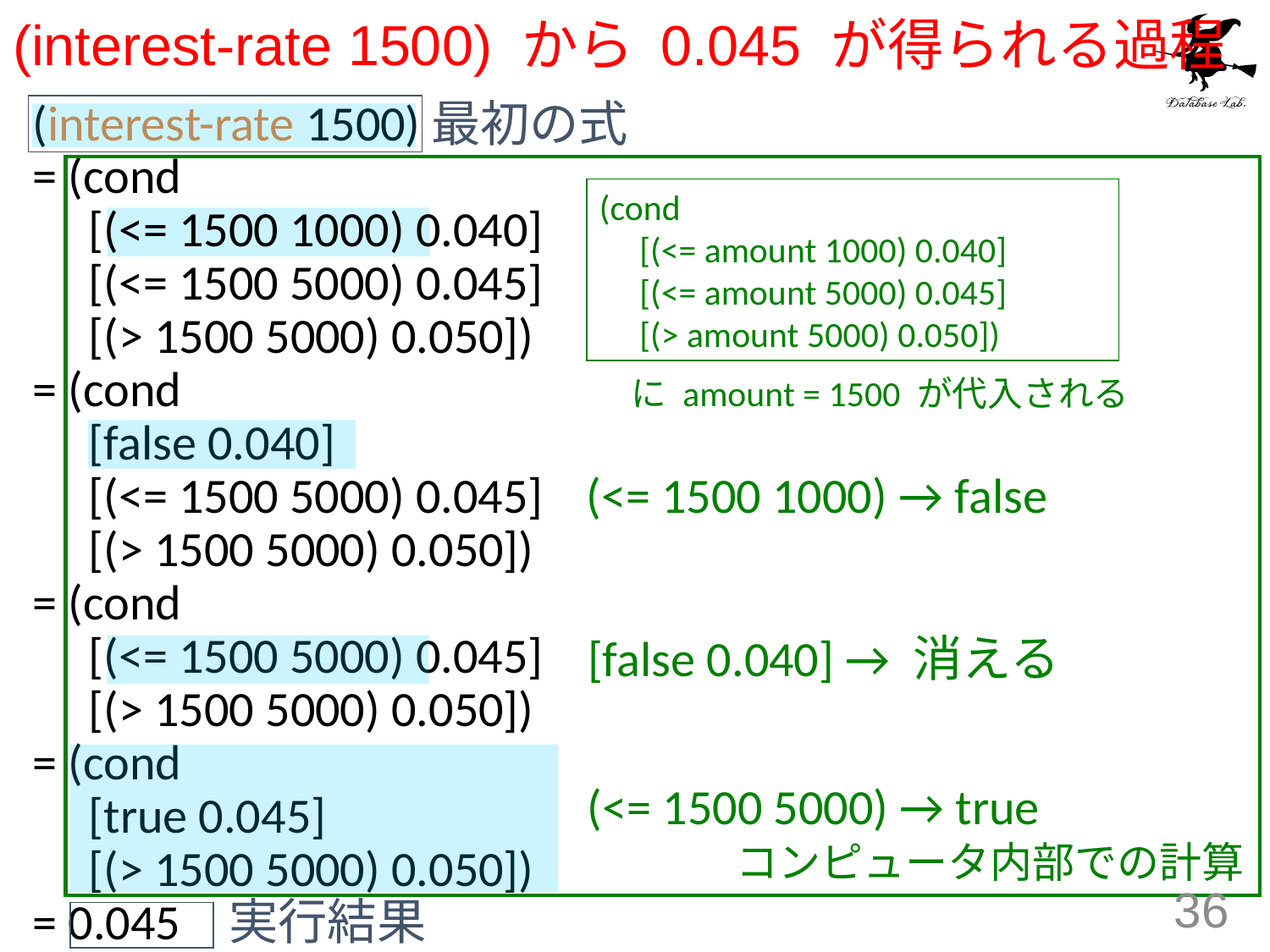

# (interest-rate 1500) から 0.045 が得られる過程
最初の式
(interest-rate 1500)
= (cond
     [(<= 1500 1000) 0.040]
     [(<= 1500 5000) 0.045]
     [(> 1500 5000) 0.050])
= (cond
     [false 0.040]
     [(<= 1500 5000) 0.045]
     [(> 1500 5000) 0.050])
= (cond
     [(<= 1500 5000) 0.045]
     [(> 1500 5000) 0.050])
= (cond
     [true 0.045]
     [(> 1500 5000) 0.050])
= 0.045

(cond
     [(<= amount 1000) 0.040]
     [(<= amount 5000) 0.045]
     [(> amount 5000) 0.050])

に amount = 1500 が代入される

(<= 1500 1000) → false
[false 0.040] → 消える

(<= 1500 5000) → true
コンピュータ内部での計算
36
実行結果